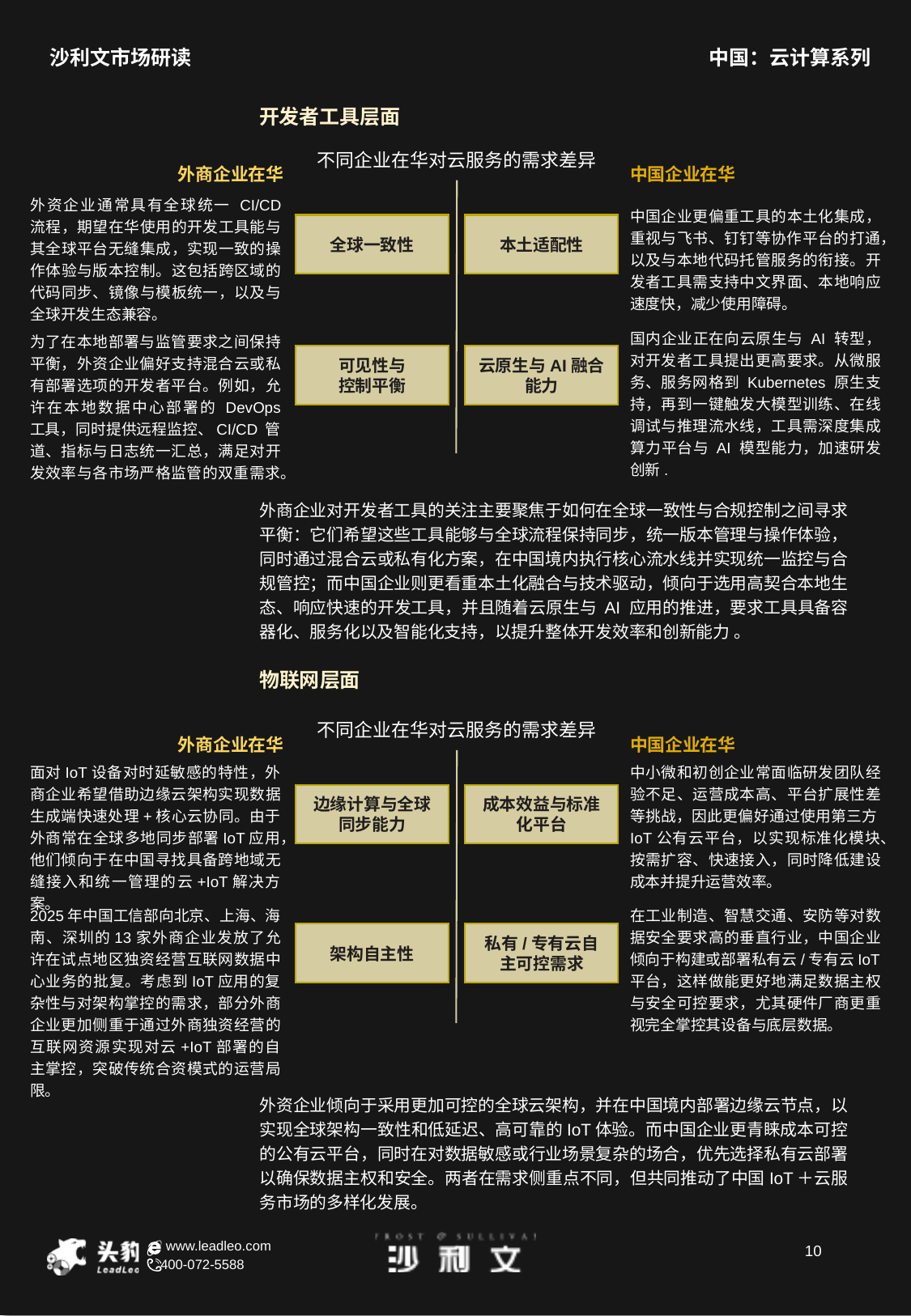

开发者工具层面
不同企业在华对云服务的需求差异
外商企业在华
中国企业在华
外资企业通常具有全球统一 CI/CD 流程，期望在华使用的开发工具能与其全球平台无缝集成，实现一致的操作体验与版本控制。这包括跨区域的代码同步、镜像与模板统一，以及与全球开发生态兼容。
中国企业更偏重工具的本土化集成，重视与飞书、钉钉等协作平台的打通，以及与本地代码托管服务的衔接。开发者工具需支持中文界面、本地响应速度快，减少使用障碍。
全球一致性
本土适配性
国内企业正在向云原生与 AI 转型，对开发者工具提出更高要求。从微服务、服务网格到 Kubernetes 原生支持，再到一键触发大模型训练、在线调试与推理流水线，工具需深度集成算力平台与 AI 模型能力，加速研发创新.
为了在本地部署与监管要求之间保持平衡，外资企业偏好支持混合云或私有部署选项的开发者平台。例如，允许在本地数据中心部署的 DevOps 工具，同时提供远程监控、CI/CD 管道、指标与日志统一汇总，满足对开发效率与各市场严格监管的双重需求。
可见性与
控制平衡
云原生与AI融合能力
外商企业对开发者工具的关注主要聚焦于如何在全球一致性与合规控制之间寻求平衡：它们希望这些工具能够与全球流程保持同步，统一版本管理与操作体验，同时通过混合云或私有化方案，在中国境内执行核心流水线并实现统一监控与合规管控；而中国企业则更看重本土化融合与技术驱动，倾向于选用高契合本地生态、响应快速的开发工具，并且随着云原生与 AI 应用的推进，要求工具具备容器化、服务化以及智能化支持，以提升整体开发效率和创新能力 。
物联网层面
不同企业在华对云服务的需求差异
外商企业在华
中国企业在华
中小微和初创企业常面临研发团队经验不足、运营成本高、平台扩展性差等挑战，因此更偏好通过使用第三方IoT公有云平台，以实现标准化模块、按需扩容、快速接入，同时降低建设成本并提升运营效率。
面对IoT设备对时延敏感的特性，外商企业希望借助边缘云架构实现数据生成端快速处理+核心云协同。由于外商常在全球多地同步部署IoT应用，他们倾向于在中国寻找具备跨地域无缝接入和统一管理的云+IoT解决方案。
边缘计算与全球同步能力
成本效益与标准化平台
在工业制造、智慧交通、安防等对数据安全要求高的垂直行业，中国企业倾向于构建或部署私有云/专有云IoT平台，这样做能更好地满足数据主权与安全可控要求，尤其硬件厂商更重视完全掌控其设备与底层数据。
2025年中国工信部向北京、上海、海南、深圳的13家外商企业发放了允许在试点地区独资经营互联网数据中心业务的批复。考虑到IoT应用的复杂性与对架构掌控的需求，部分外商企业更加侧重于通过外商独资经营的互联网资源实现对云+IoT部署的自主掌控，突破传统合资模式的运营局限。
架构自主性
私有/专有云自主可控需求
外资企业倾向于采用更加可控的全球云架构，并在中国境内部署边缘云节点，以实现全球架构一致性和低延迟、高可靠的IoT体验。而中国企业更青睐成本可控的公有云平台，同时在对数据敏感或行业场景复杂的场合，优先选择私有云部署以确保数据主权和安全。两者在需求侧重点不同，但共同推动了中国IoT＋云服务市场的多样化发展。
10